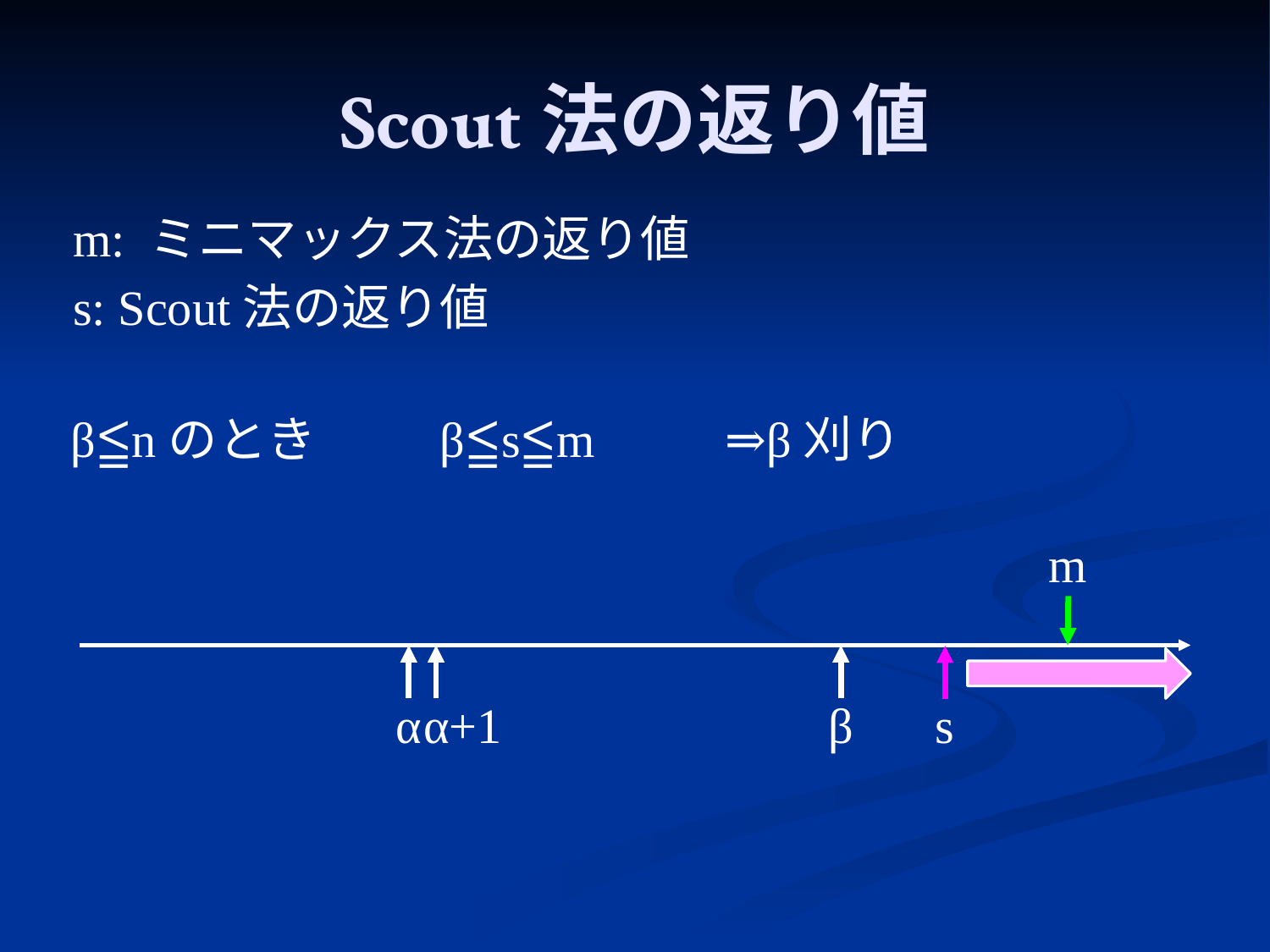

# Scout法の返り値
m: ミニマックス法の返り値
s: Scout法の返り値
β≦s≦m
⇒β刈り
β≦nのとき
m
α+1
s

α
β